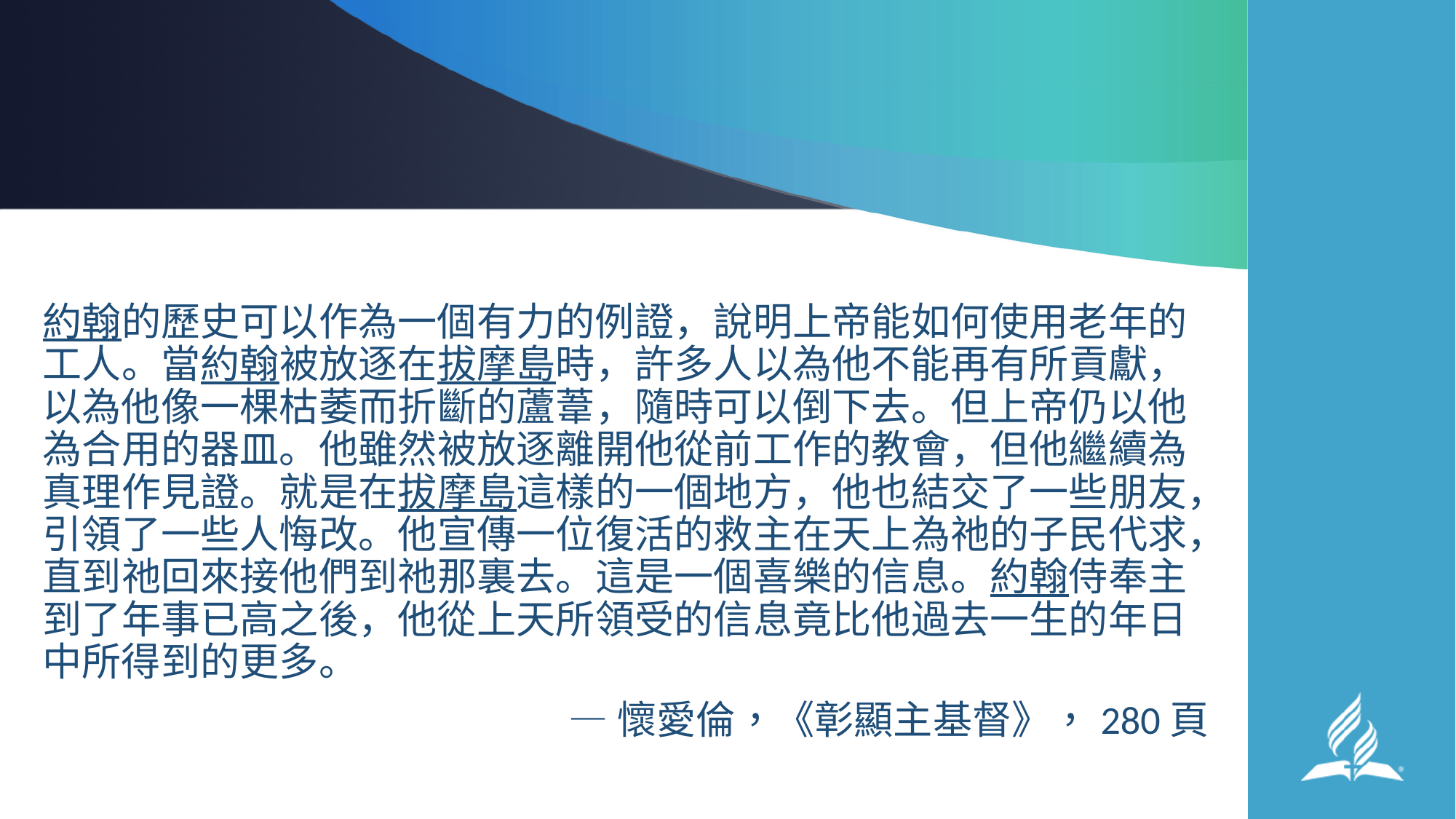

#
約翰的歷史可以作為一個有力的例證，說明上帝能如何使用老年的工人。當約翰被放逐在拔摩島時，許多人以為他不能再有所貢獻，以為他像一棵枯萎而折斷的蘆葦，隨時可以倒下去。但上帝仍以他為合用的器皿。他雖然被放逐離開他從前工作的教會，但他繼續為真理作見證。就是在拔摩島這樣的一個地方，他也結交了一些朋友，引領了一些人悔改。他宣傳一位復活的救主在天上為祂的子民代求，直到祂回來接他們到祂那裏去。這是一個喜樂的信息。約翰侍奉主到了年事已高之後，他從上天所領受的信息竟比他過去一生的年日中所得到的更多。
—懷愛倫，《彰顯主基督》，280頁